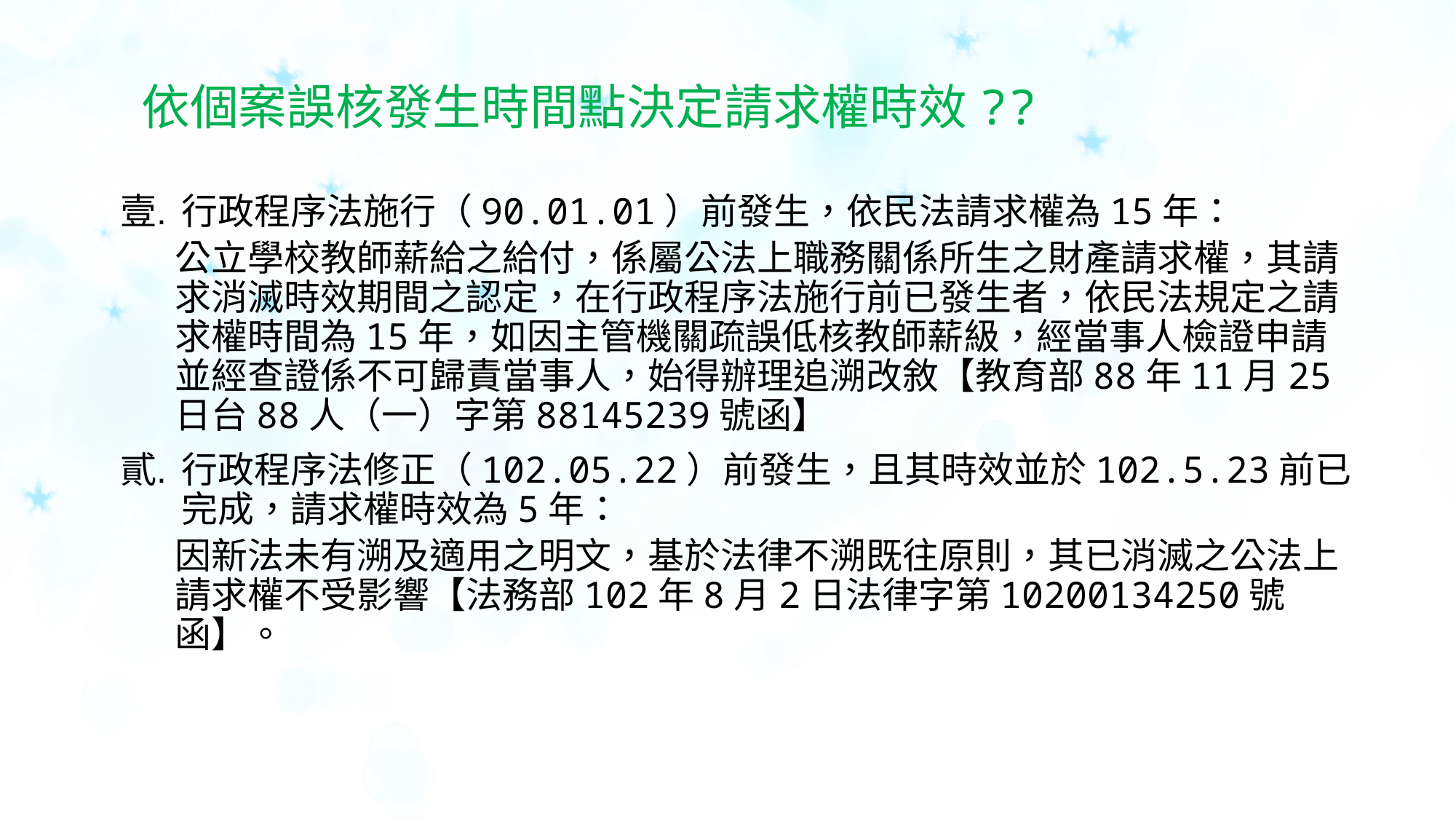

依個案誤核發生時間點決定請求權時效??
行政程序法施行（90.01.01）前發生，依民法請求權為15年：
公立學校教師薪給之給付，係屬公法上職務關係所生之財產請求權，其請求消滅時效期間之認定，在行政程序法施行前已發生者，依民法規定之請求權時間為15年，如因主管機關疏誤低核教師薪級，經當事人檢證申請並經查證係不可歸責當事人，始得辦理追溯改敘【教育部88年11月25日台88人（一）字第88145239號函】
行政程序法修正（102.05.22）前發生，且其時效並於102.5.23前已完成，請求權時效為5年：
因新法未有溯及適用之明文，基於法律不溯既往原則，其已消滅之公法上請求權不受影響【法務部102年8月2日法律字第10200134250號函】。